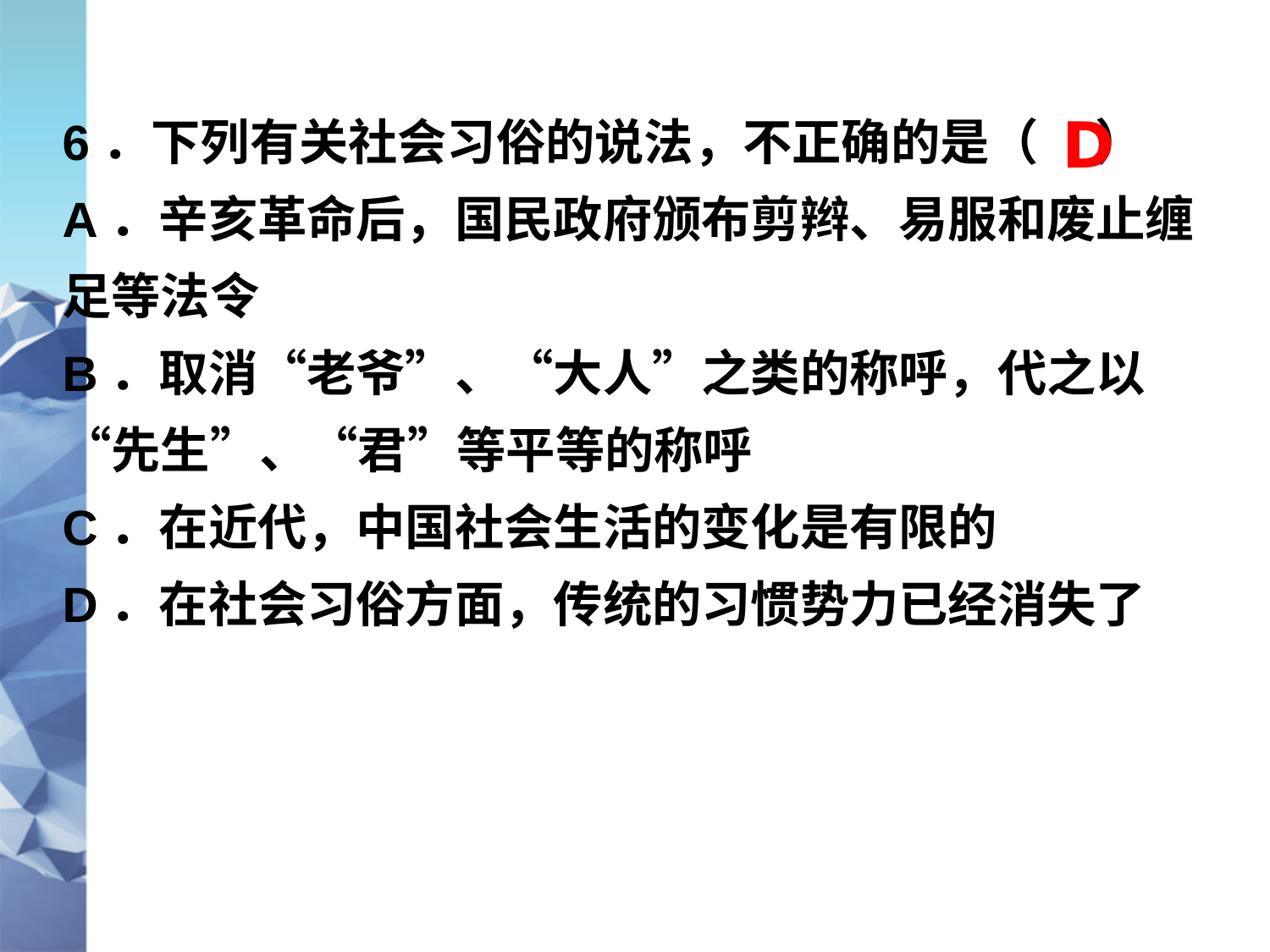

6．下列有关社会习俗的说法，不正确的是（     ）
A．辛亥革命后，国民政府颁布剪辫、易服和废止缠足等法令
B．取消“老爷”、“大人”之类的称呼，代之以“先生”、“君”等平等的称呼
C．在近代，中国社会生活的变化是有限的
D．在社会习俗方面，传统的习惯势力已经消失了
D